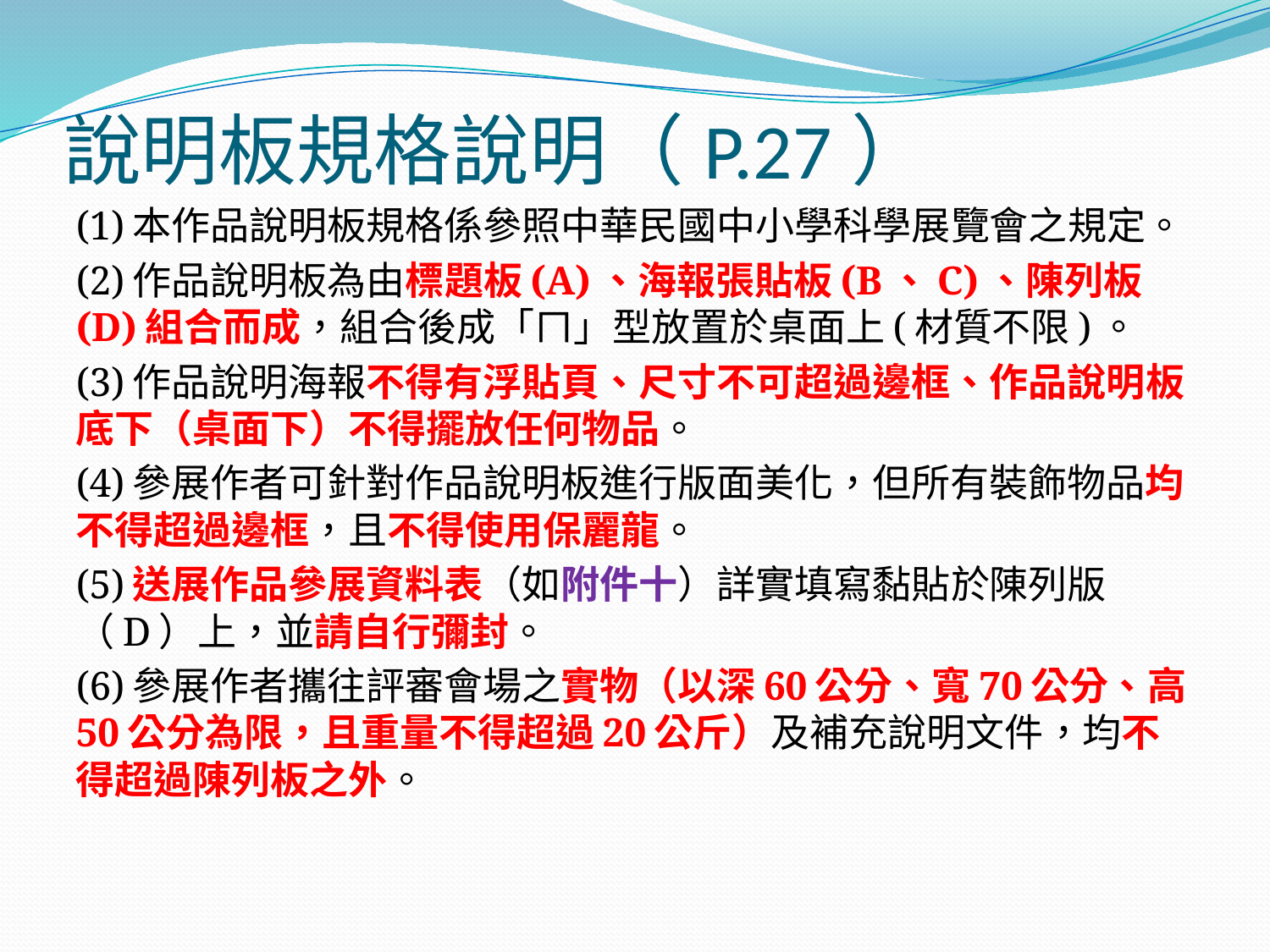

# 說明板規格說明（P.27）
(1)本作品說明板規格係參照中華民國中小學科學展覽會之規定。
(2)作品說明板為由標題板(A)、海報張貼板(B、C)、陳列板(D)組合而成，組合後成「ㄇ」型放置於桌面上(材質不限)。
(3)作品說明海報不得有浮貼頁、尺寸不可超過邊框、作品說明板底下（桌面下）不得擺放任何物品。
(4)參展作者可針對作品說明板進行版面美化，但所有裝飾物品均不得超過邊框，且不得使用保麗龍。
(5)送展作品參展資料表（如附件十）詳實填寫黏貼於陳列版（D）上，並請自行彌封。
(6)參展作者攜往評審會場之實物（以深60公分、寬70公分、高50公分為限，且重量不得超過20公斤）及補充說明文件，均不得超過陳列板之外。